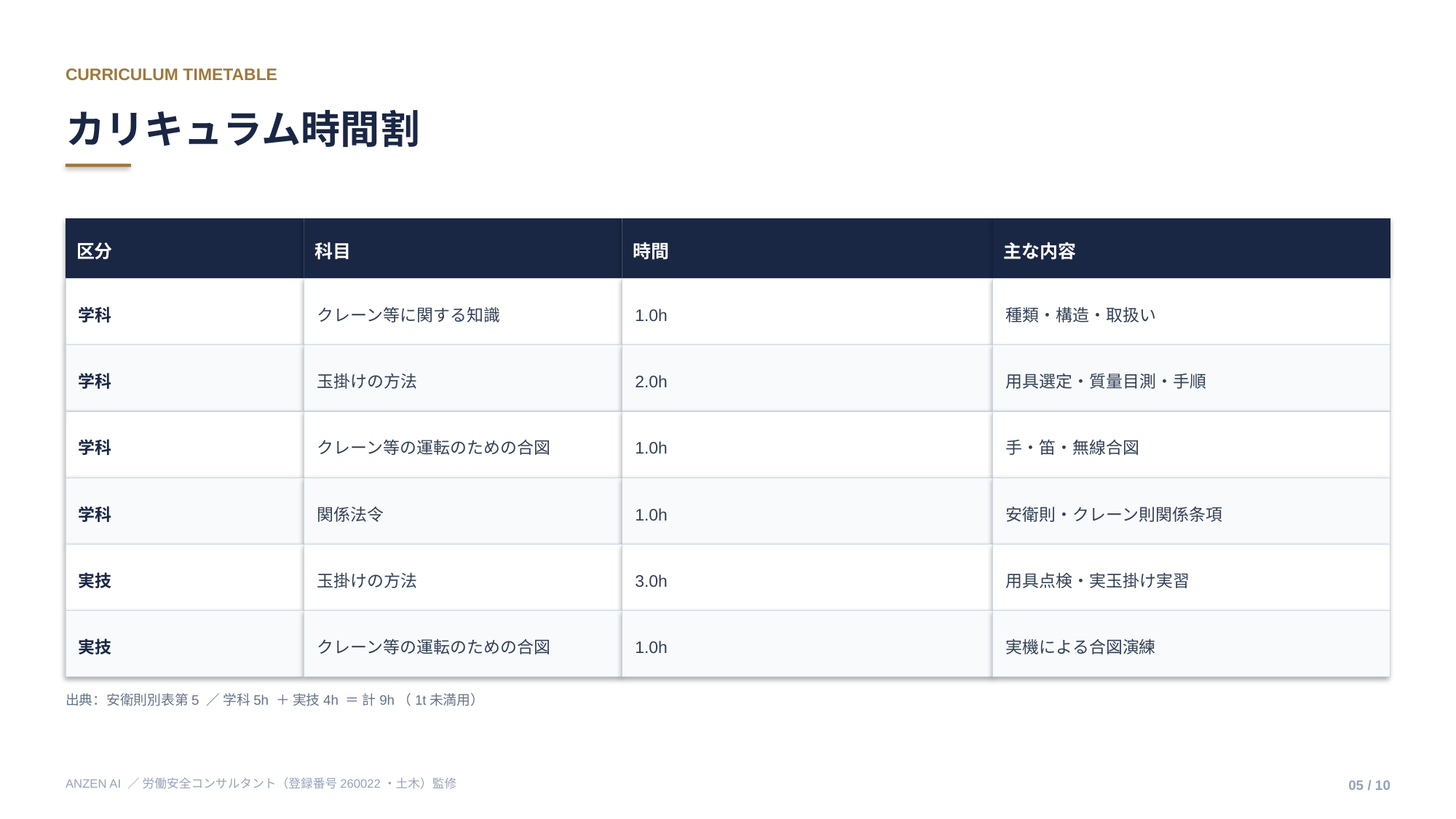

CURRICULUM TIMETABLE
カリキュラム時間割

区分

科目

時間

主な内容

学科

クレーン等に関する知識

1.0h

種類・構造・取扱い

学科

玉掛けの方法

2.0h

用具選定・質量目測・手順

学科

クレーン等の運転のための合図

1.0h

手・笛・無線合図

学科

関係法令

1.0h

安衛則・クレーン則関係条項

実技

玉掛けの方法

3.0h

用具点検・実玉掛け実習

実技

クレーン等の運転のための合図

1.0h

実機による合図演練
出典：安衛則別表第5 ／ 学科5h ＋ 実技4h ＝ 計9h（1t未満用）
ANZEN AI ／ 労働安全コンサルタント（登録番号260022・土木）監修
05 / 10